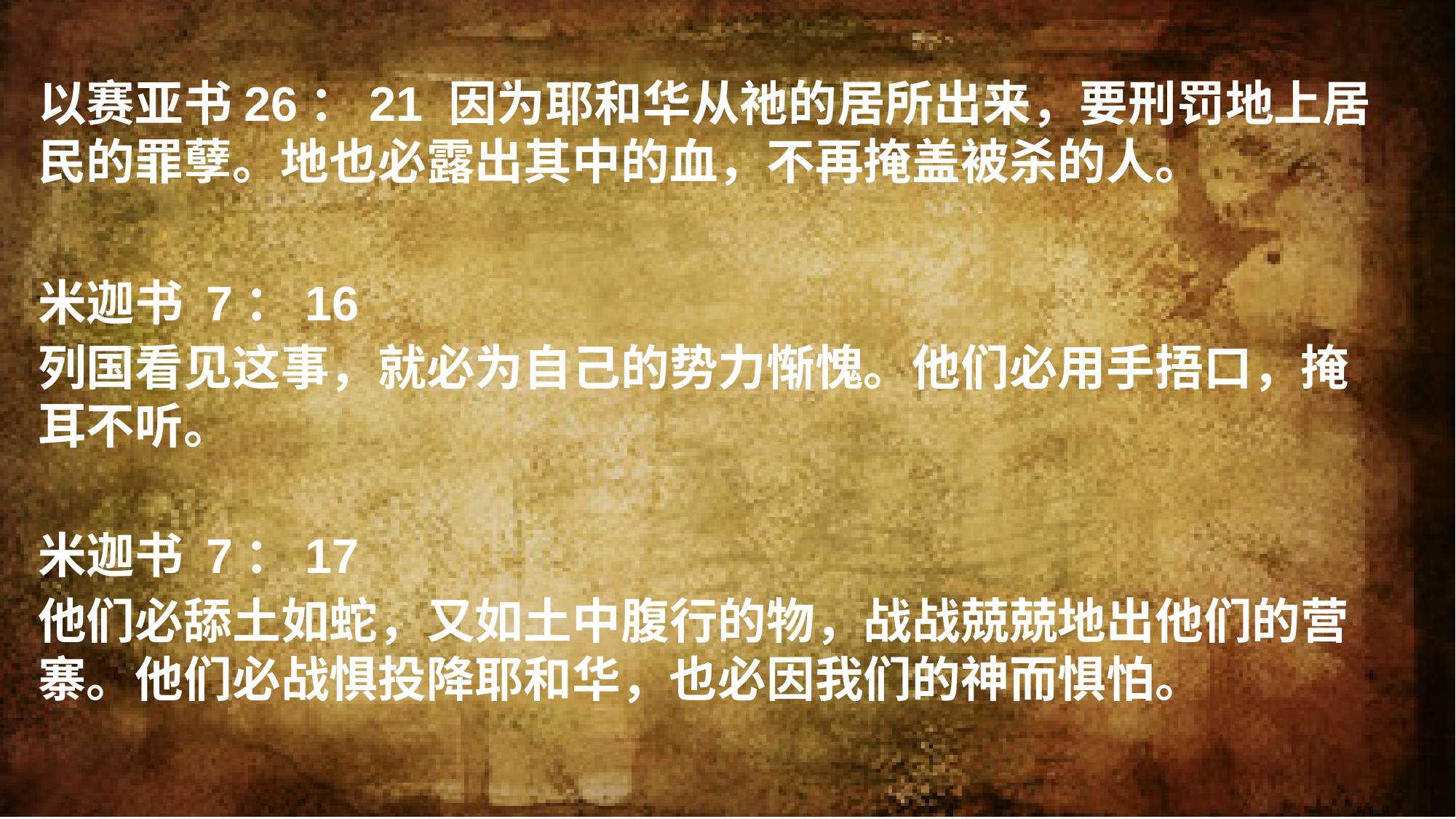

以赛亚书26：21 因为耶和华从祂的居所出来，要刑罚地上居民的罪孽。地也必露出其中的血，不再掩盖被杀的人。

米迦书 7：16
列国看见这事，就必为自己的势力惭愧。他们必用手捂口，掩耳不听。

米迦书 7：17
他们必舔土如蛇，又如土中腹行的物，战战兢兢地出他们的营寨。他们必战惧投降耶和华，也必因我们的神而惧怕。